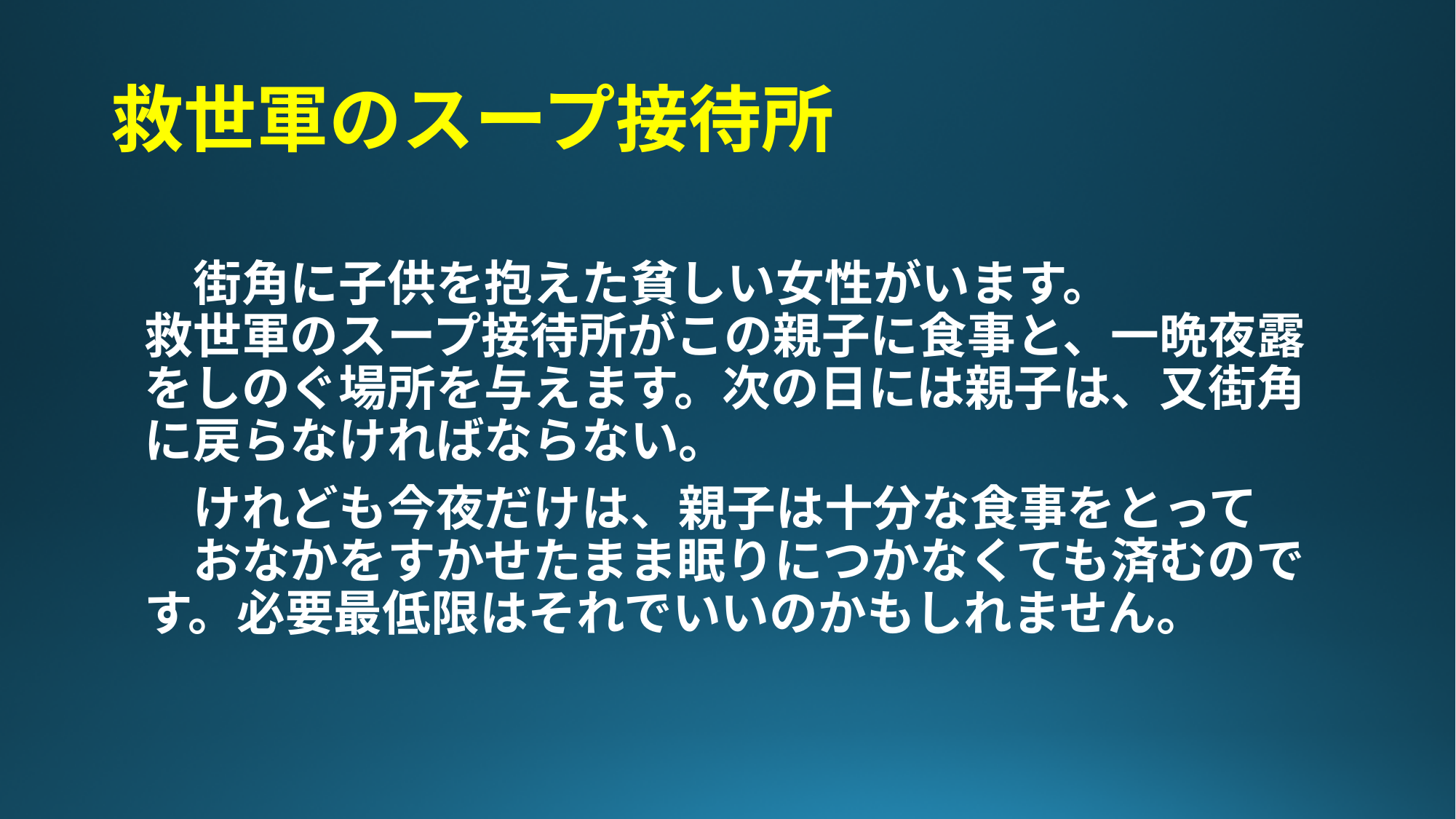

# 救世軍のスープ接待所
　街角に子供を抱えた貧しい女性がいます。　　　　救世軍のスープ接待所がこの親子に食事と、一晩夜露をしのぐ場所を与えます。次の日には親子は、又街角に戻らなければならない。
　けれども今夜だけは、親子は十分な食事をとって　　おなかをすかせたまま眠りにつかなくても済むのです。必要最低限はそれでいいのかもしれません。